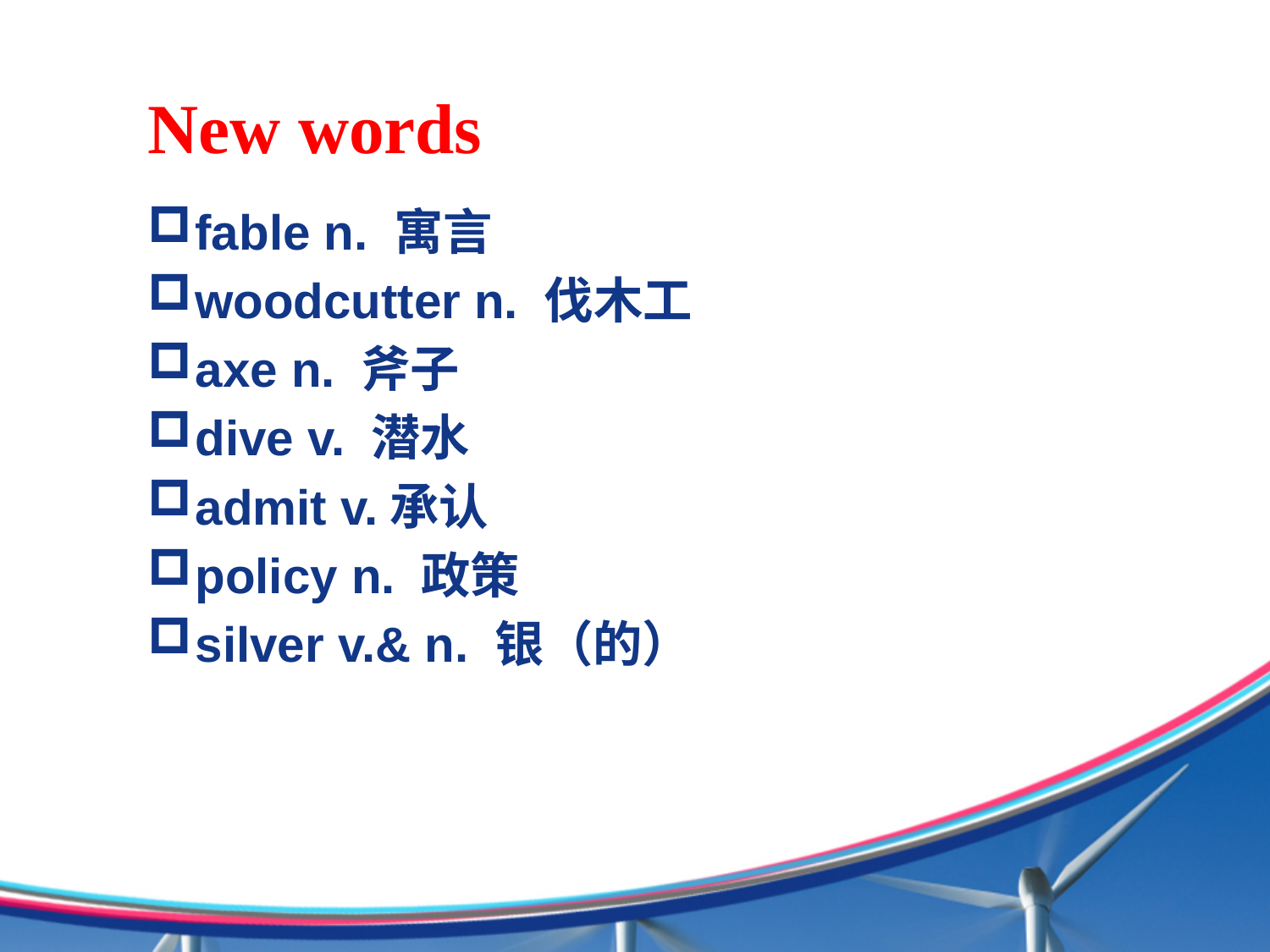

New words
fable n. 寓言
woodcutter n. 伐木工
axe n. 斧子
dive v. 潜水
admit v.承认
policy n. 政策
silver v.& n. 银（的）